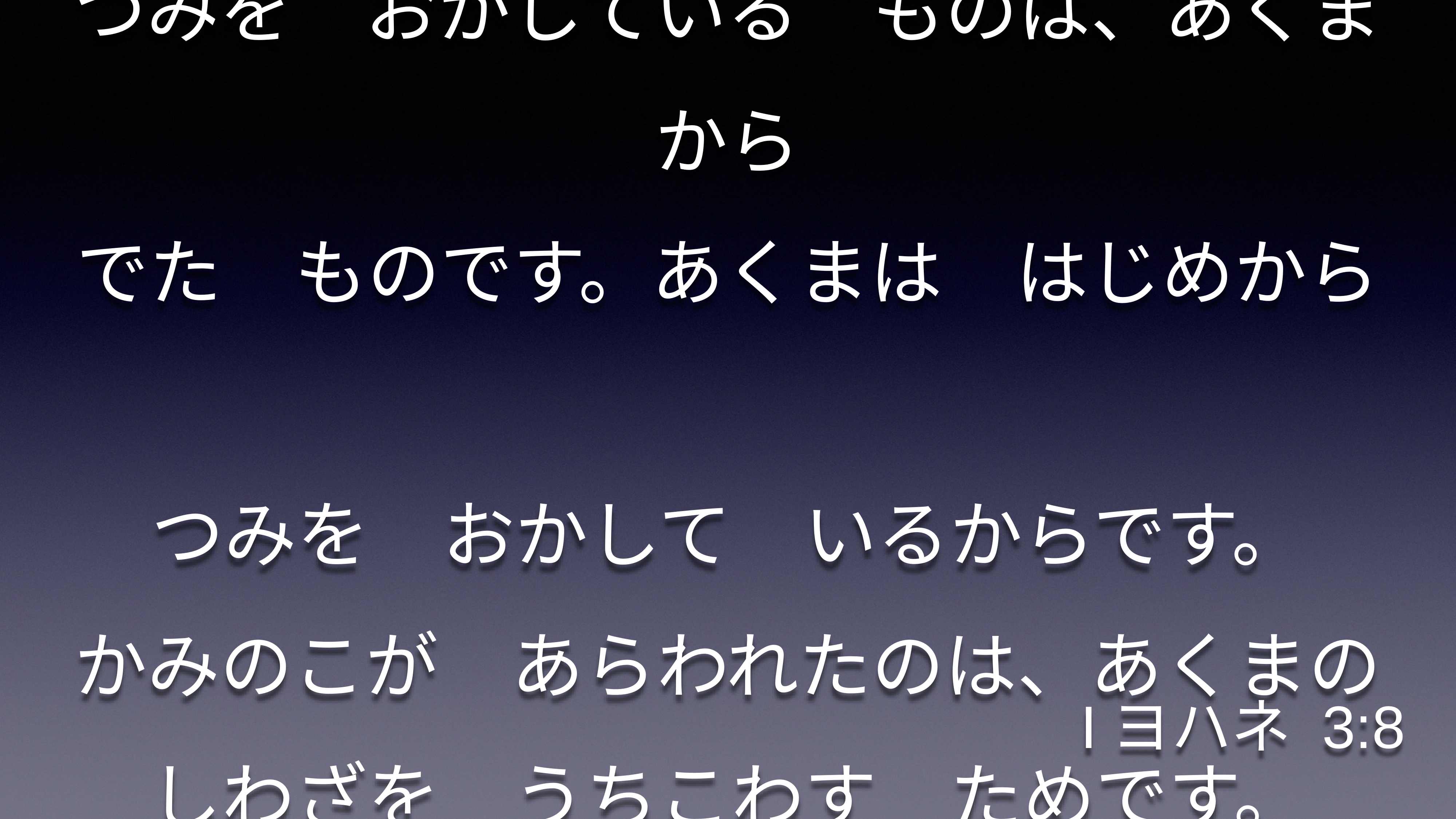

つみを　おかしている　ものは、あくまから
でた　ものです。あくまは　はじめから
つみを　おかして　いるからです。
かみのこが　あらわれたのは、あくまの
しわざを　うちこわす　ためです。
Iヨハネ 3:8